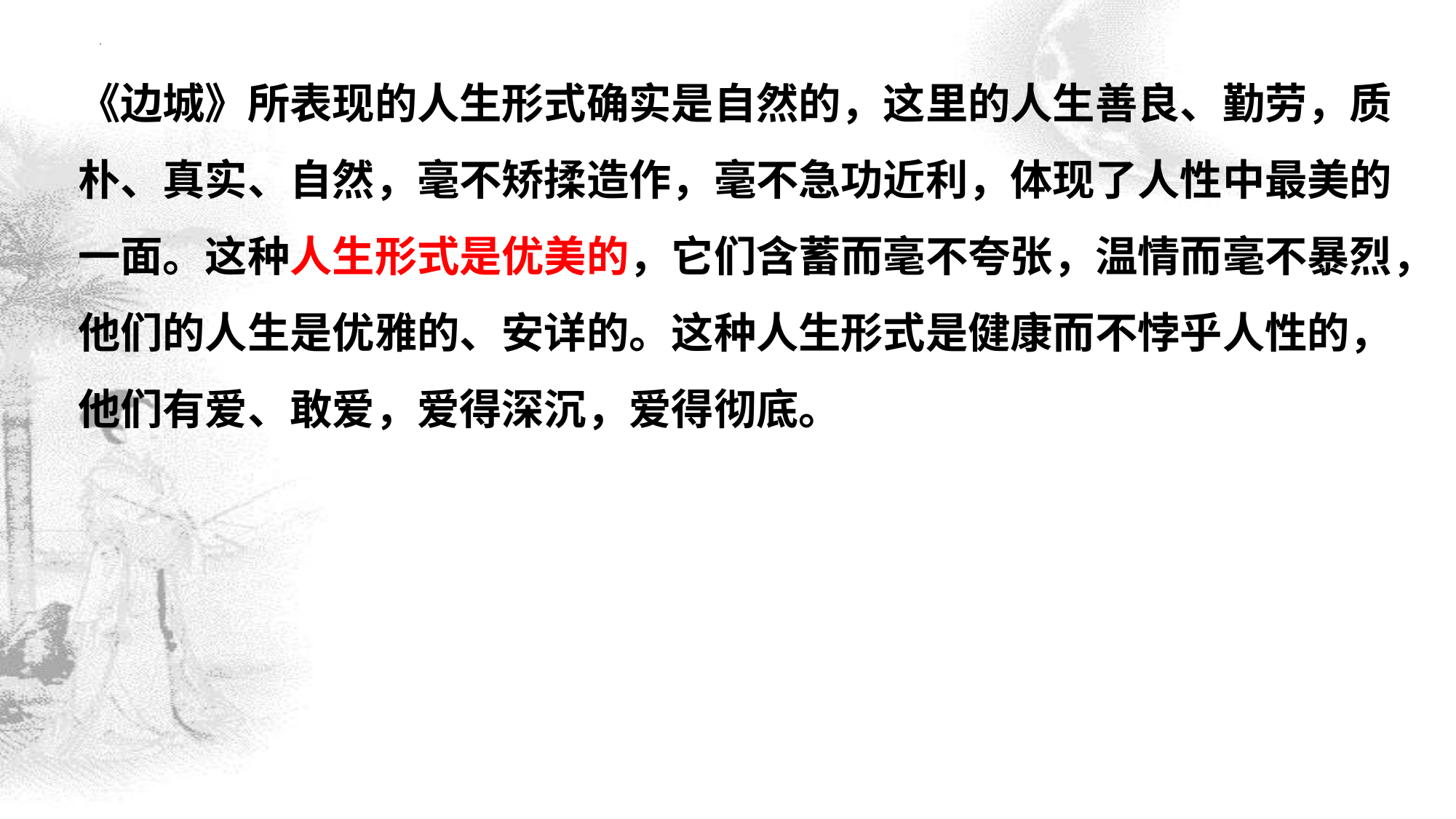

《边城》所表现的人生形式确实是自然的，这里的人生善良、勤劳，质朴、真实、自然，毫不矫揉造作，毫不急功近利，体现了人性中最美的一面。这种人生形式是优美的，它们含蓄而毫不夸张，温情而毫不暴烈，他们的人生是优雅的、安详的。这种人生形式是健康而不悖乎人性的，他们有爱、敢爱，爱得深沉，爱得彻底。